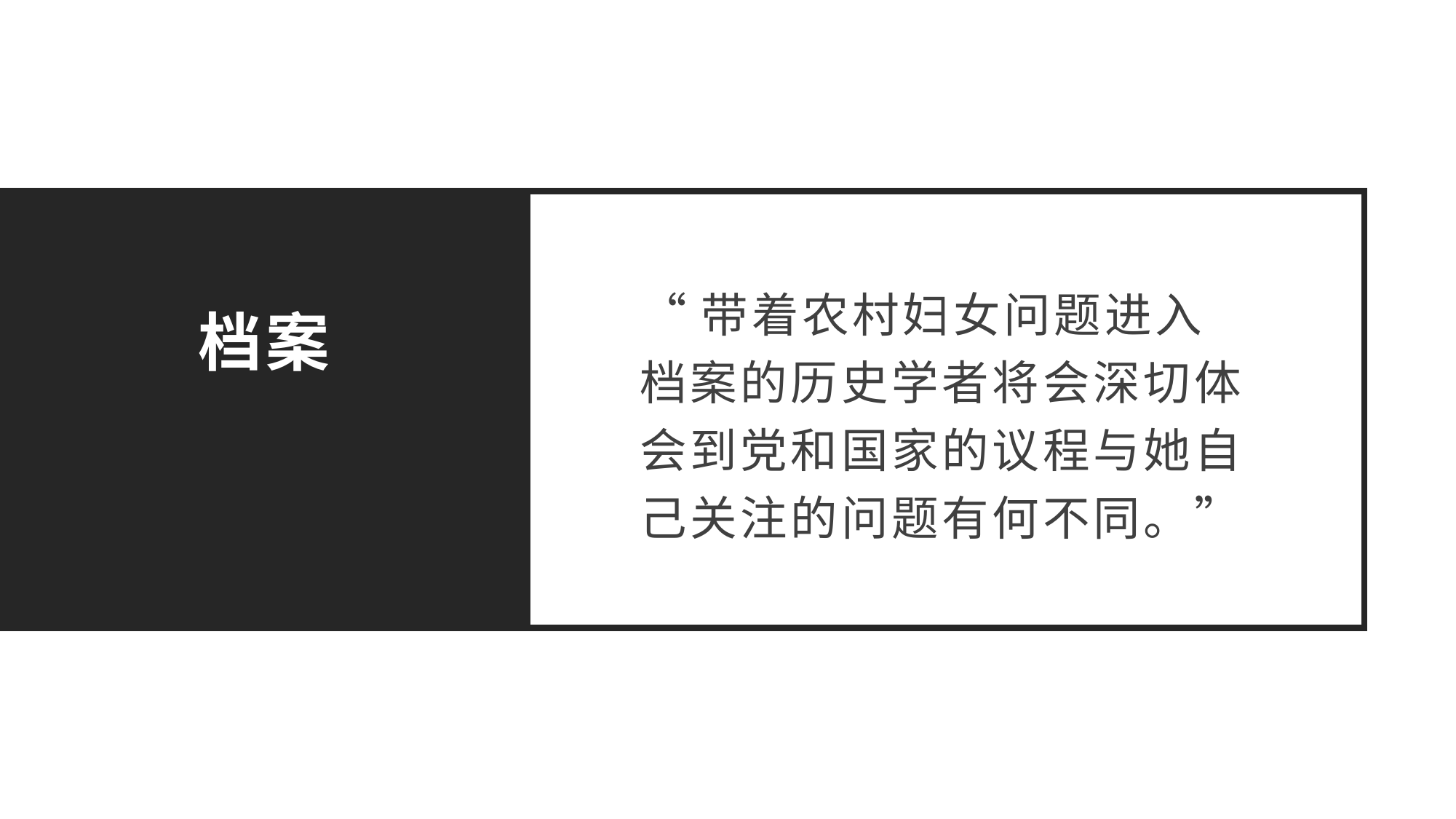

“带着农村妇女问题进入档案的历史学者将会深切体会到党和国家的议程与她自己关注的问题有何不同。”
档案